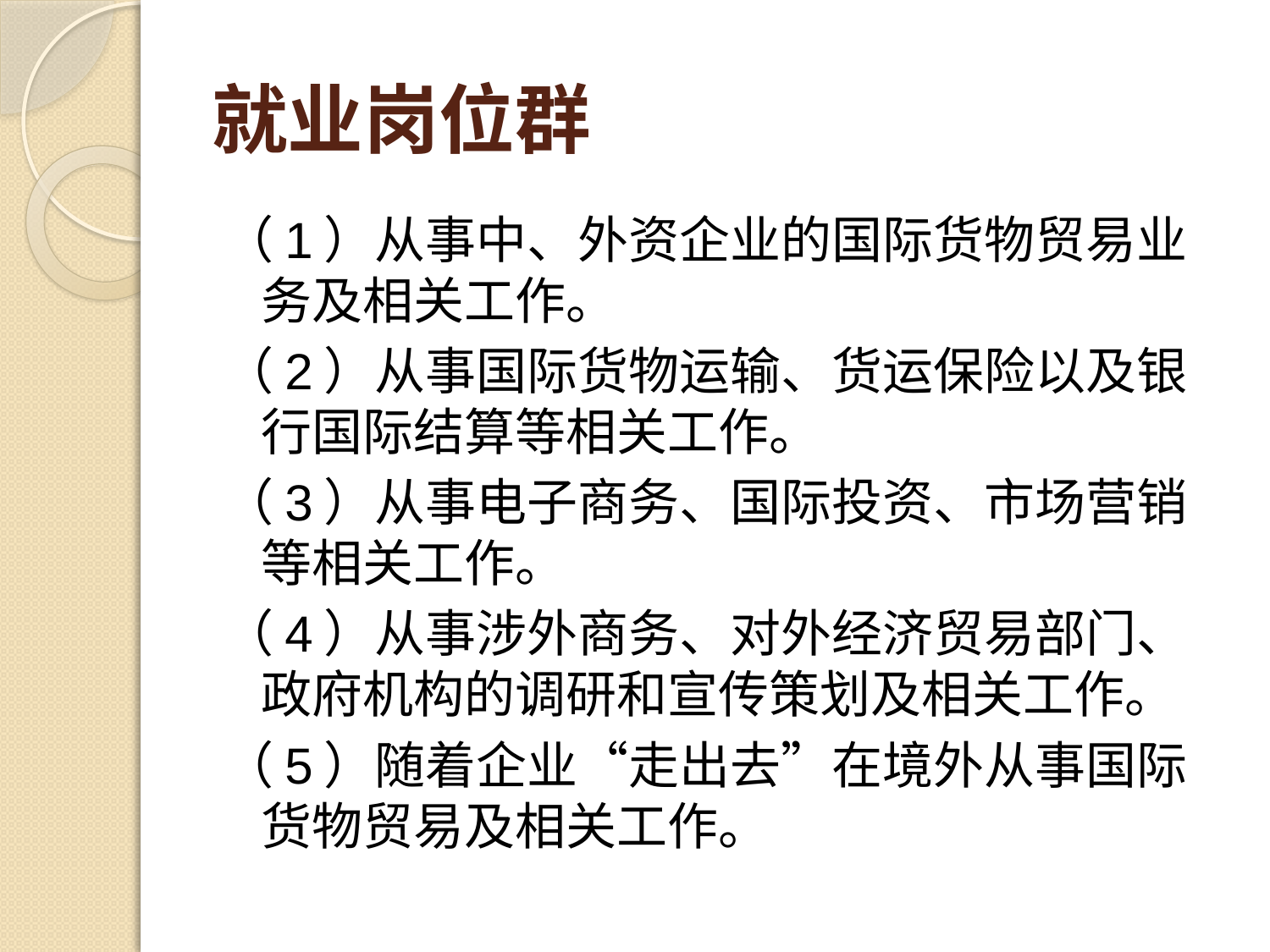

# 就业岗位群
（1）从事中、外资企业的国际货物贸易业务及相关工作。
（2）从事国际货物运输、货运保险以及银行国际结算等相关工作。
（3）从事电子商务、国际投资、市场营销等相关工作。
（4）从事涉外商务、对外经济贸易部门、政府机构的调研和宣传策划及相关工作。
（5）随着企业“走出去”在境外从事国际货物贸易及相关工作。